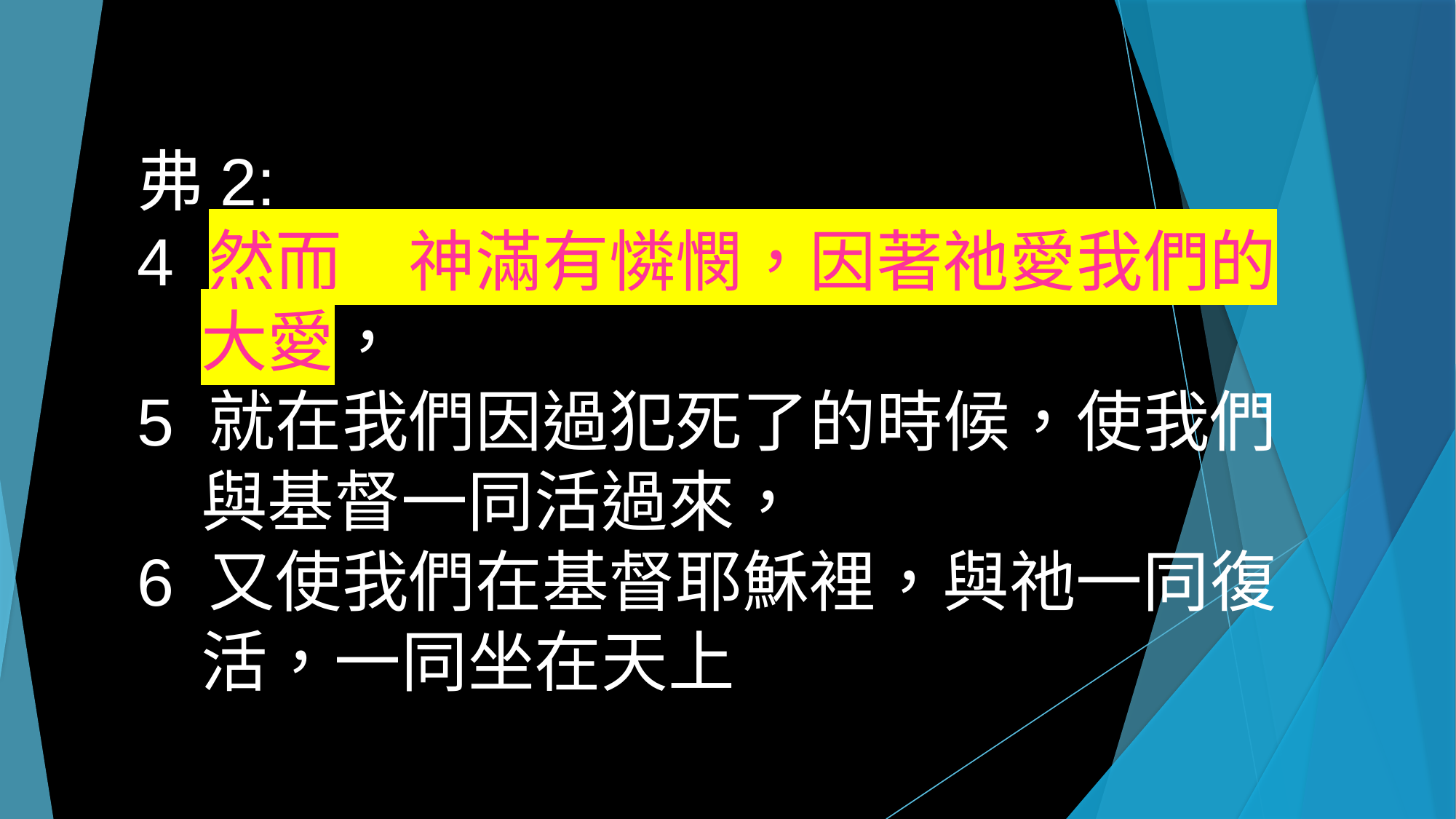

弗2:
4 然而　神滿有憐憫，因著祂愛我們的大愛，
5 就在我們因過犯死了的時候，使我們與基督一同活過來，
6 又使我們在基督耶穌裡，與祂一同復活，一同坐在天上